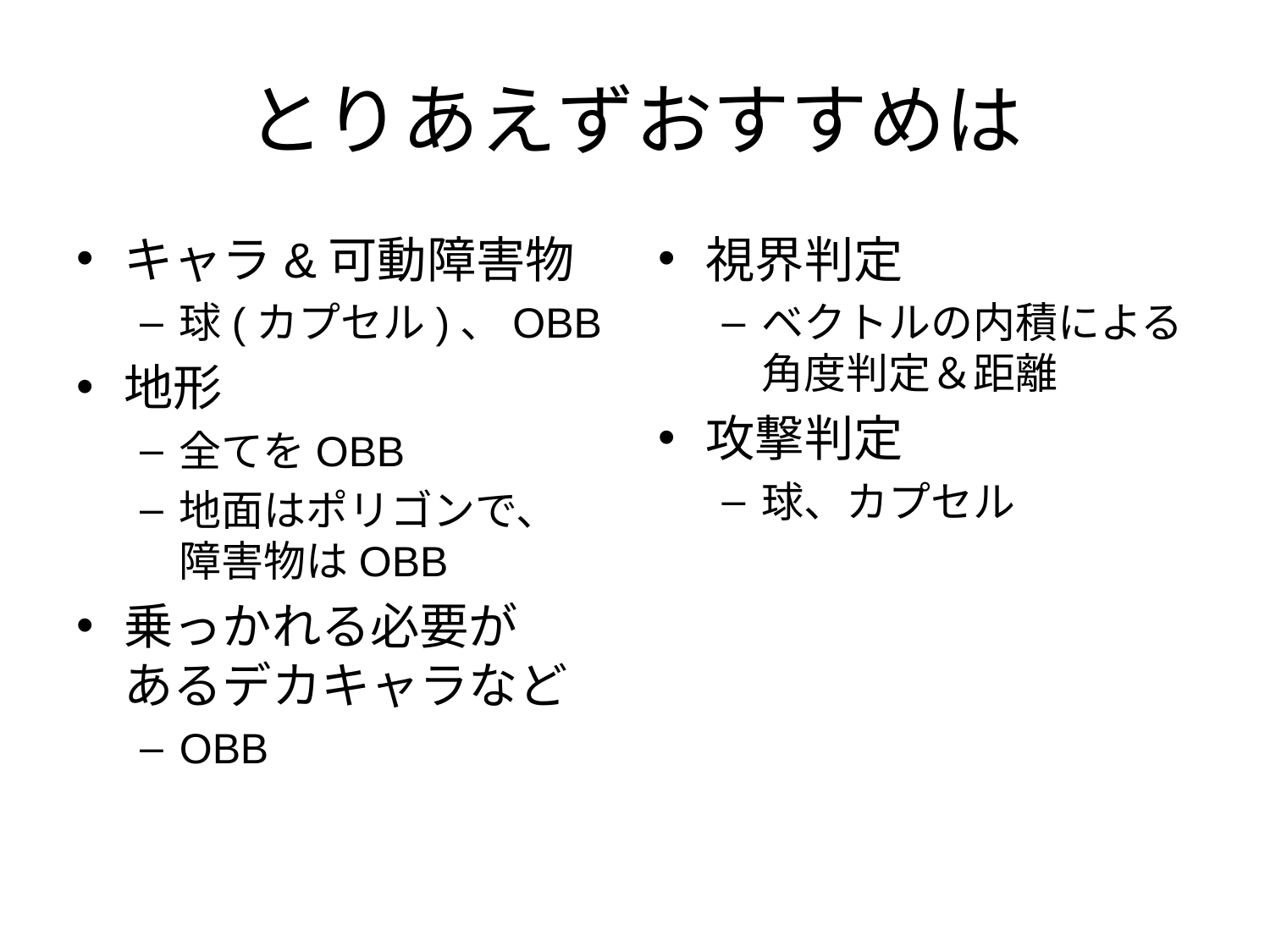

# とりあえずおすすめは
キャラ&可動障害物
球(カプセル)、OBB
地形
全てをOBB
地面はポリゴンで、
障害物はOBB
乗っかれる必要が
あるデカキャラなど
OBB
視界判定
ベクトルの内積による角度判定＆距離
攻撃判定
球、カプセル